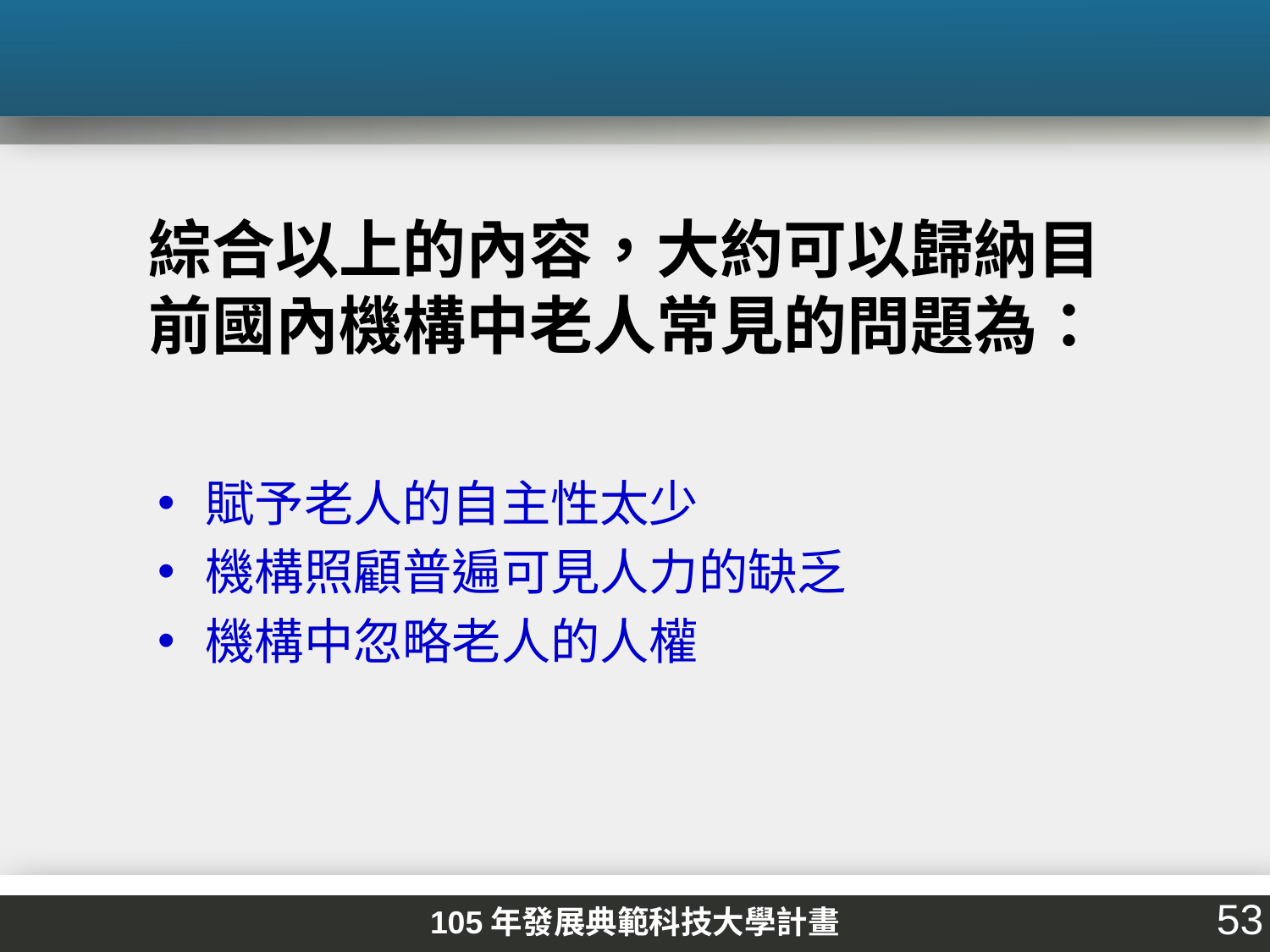

綜合以上的內容，大約可以歸納目前國內機構中老人常見的問題為：
賦予老人的自主性太少
機構照顧普遍可見人力的缺乏
機構中忽略老人的人權